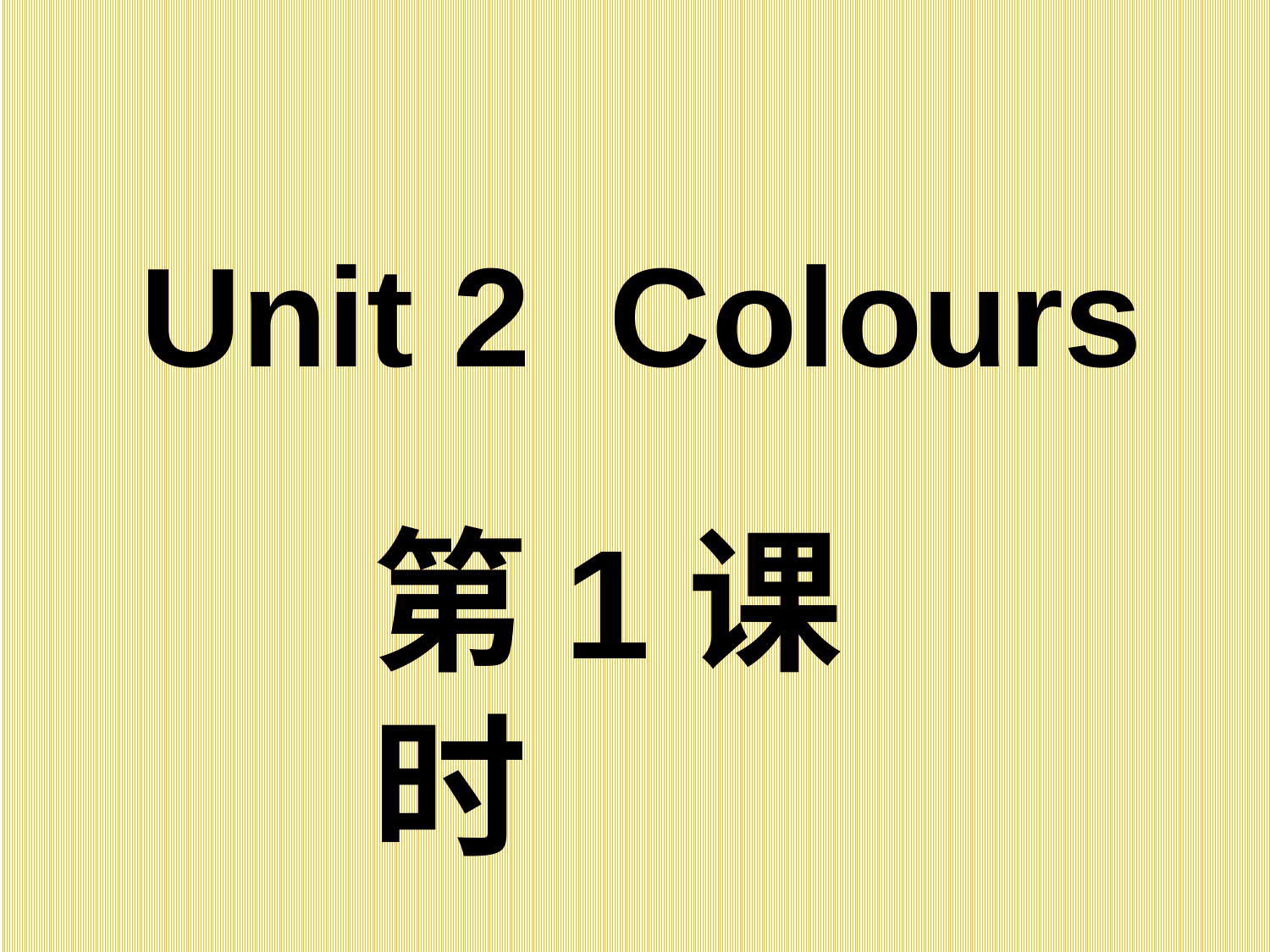

| Unit 2 Colours |
| --- |
第1课时